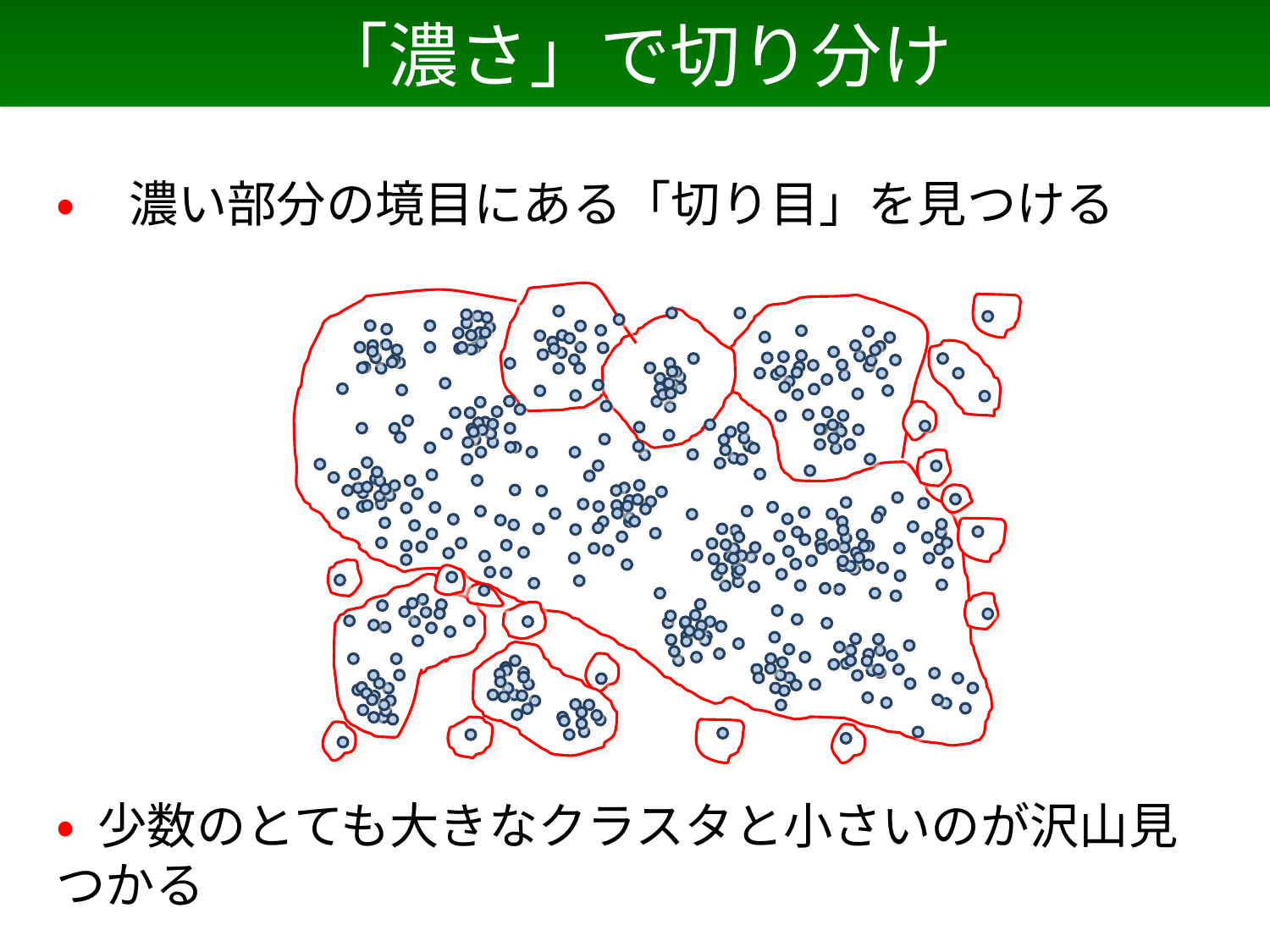

# 「濃さ」で切り分け
• 濃い部分の境目にある「切り目」を見つける

• 少数のとても大きなクラスタと小さいのが沢山見つかる